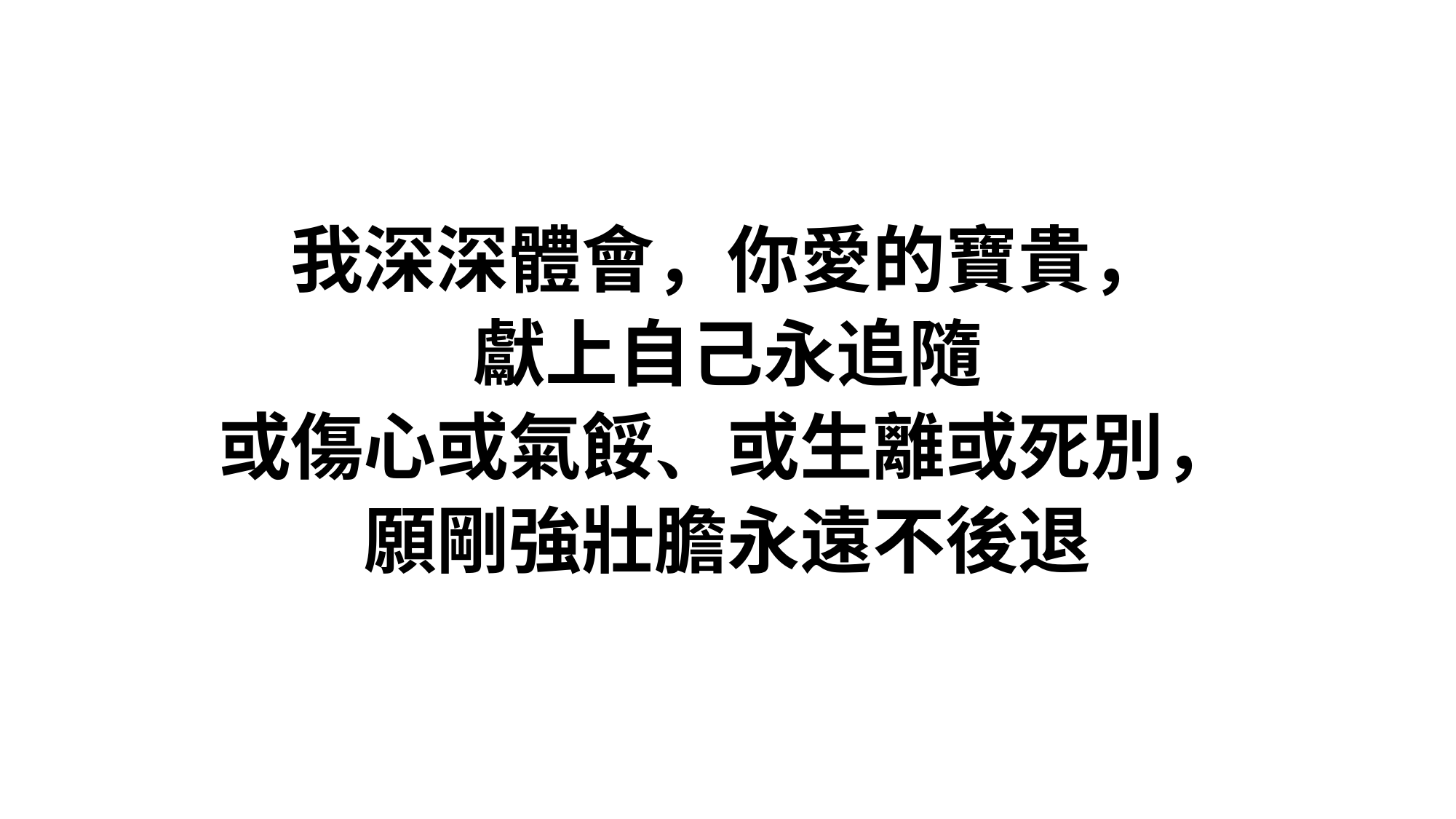

#
我深深體會，你愛的寶貴，
獻上自己永追隨
或傷心或氣餒、或生離或死別，
願剛強壯膽永遠不後退